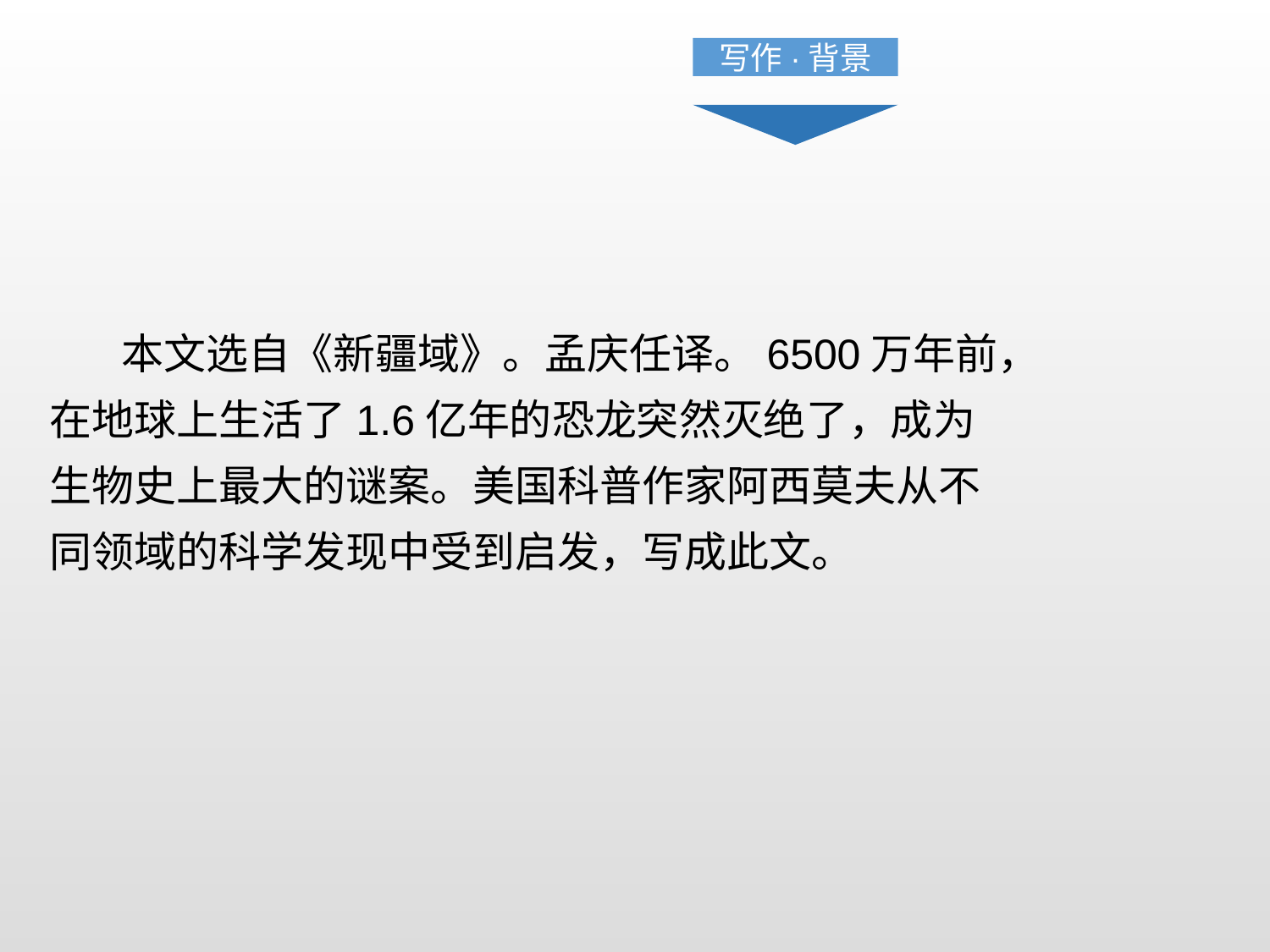

写作·背景

            本文选自《新疆域》。孟庆任译。6500万年前，在地球上生活了1.6亿年的恐龙突然灭绝了，成为生物史上最大的谜案。美国科普作家阿西莫夫从不同领域的科学发现中受到启发，写成此文。